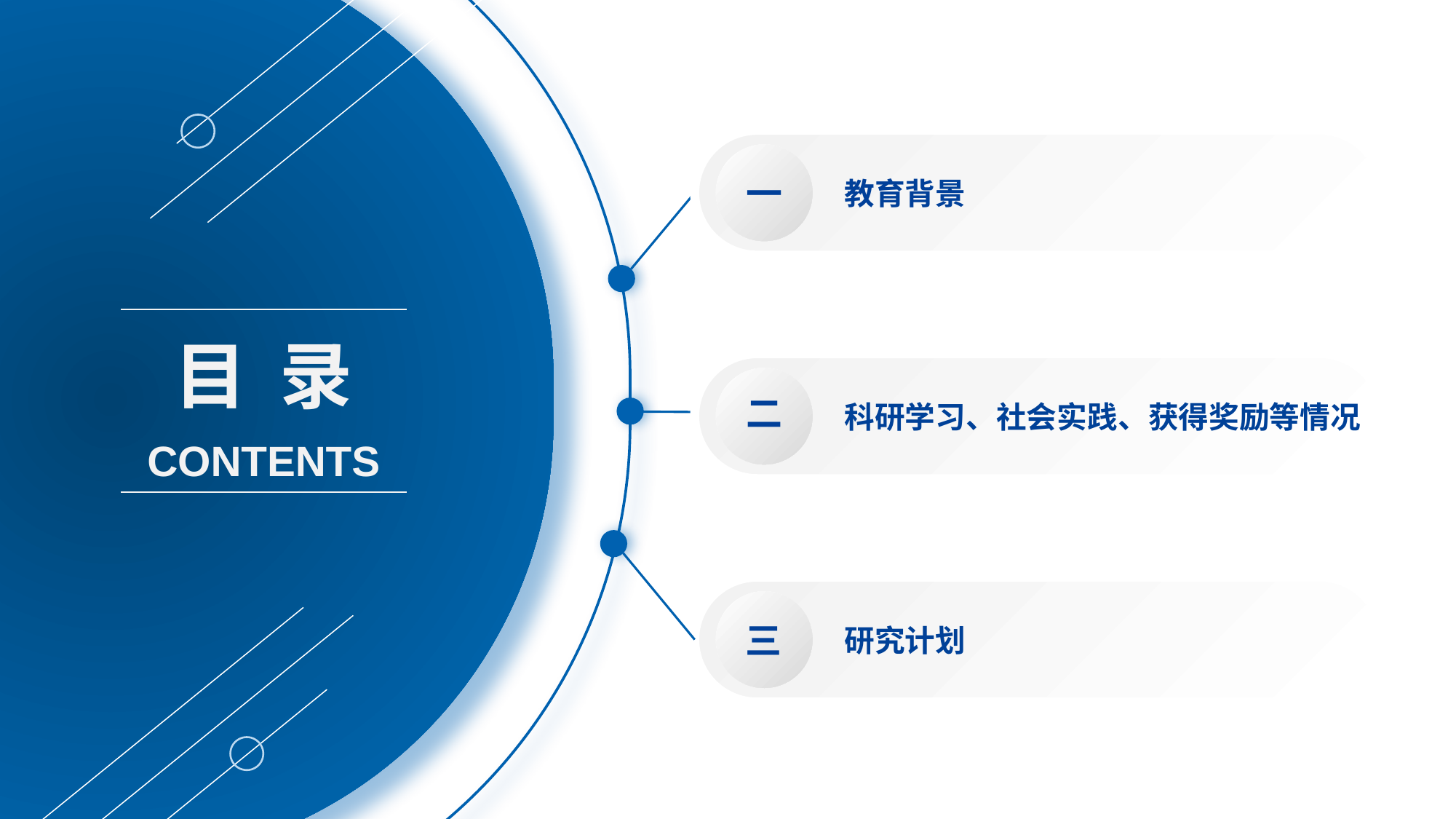

教育背景
一
目录

目  录
CONTENTS

科研学习、社会实践、获得奖励等情况
二

CONTENTS

研究计划
三